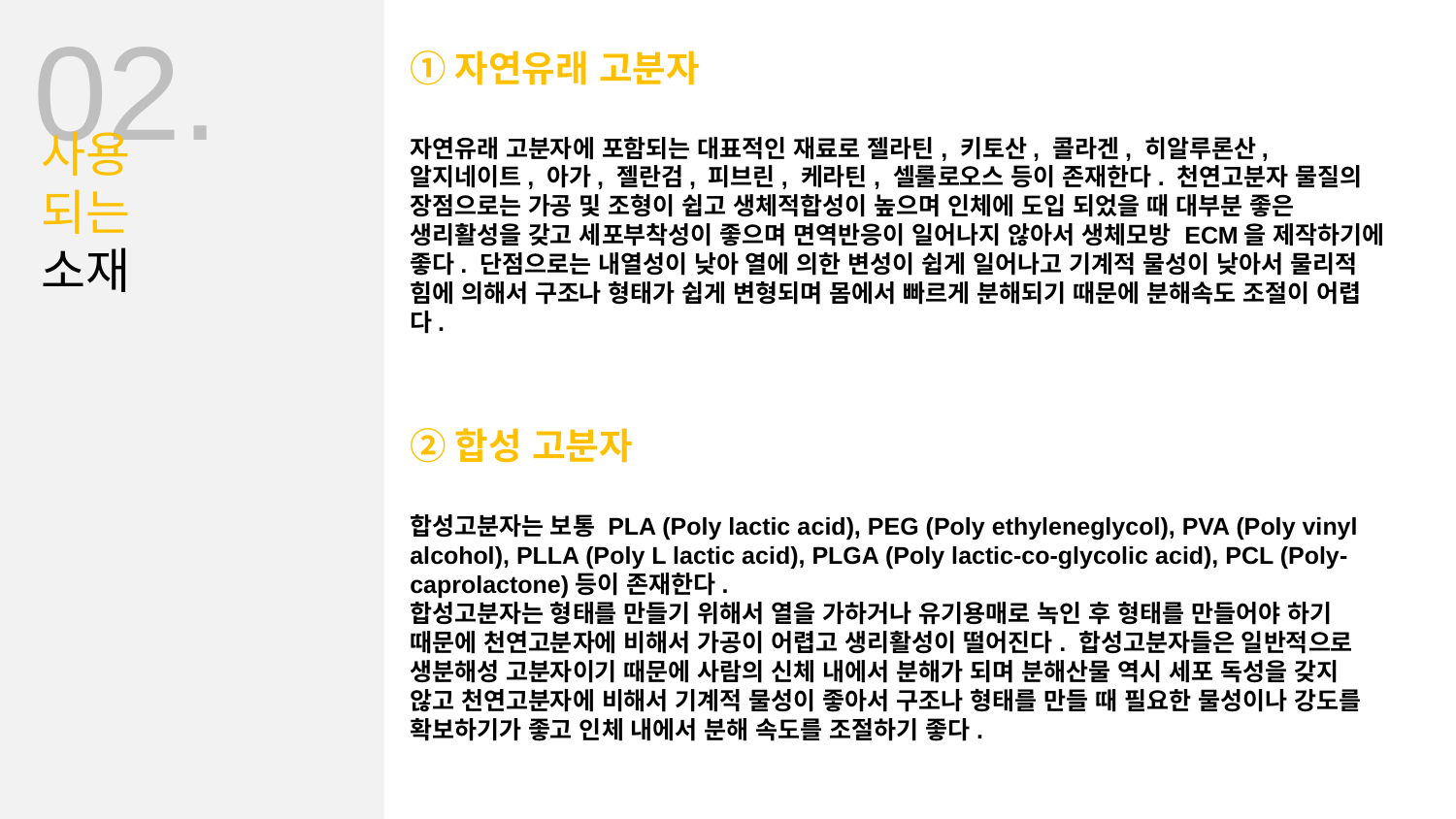

02.
①자연유래 고분자

자연유래 고분자에 포함되는 대표적인 재료로 젤라틴, 키토산, 콜라겐, 히알루론산, 알지네이트, 아가, 젤란검, 피브린, 케라틴, 셀룰로오스 등이 존재한다. 천연고분자 물질의 장점으로는 가공 및 조형이 쉽고 생체적합성이 높으며 인체에 도입 되었을 때 대부분 좋은 생리활성을 갖고 세포부착성이 좋으며 면역반응이 일어나지 않아서 생체모방 ECM을 제작하기에 좋다. 단점으로는 내열성이 낮아 열에 의한 변성이 쉽게 일어나고 기계적 물성이 낮아서 물리적 힘에 의해서 구조나 형태가 쉽게 변형되며 몸에서 빠르게 분해되기 때문에 분해속도 조절이 어렵다.

②합성 고분자

합성고분자는 보통 PLA (Poly lactic acid), PEG (Poly ethyleneglycol), PVA (Poly vinyl alcohol), PLLA (Poly L lactic acid), PLGA (Poly lactic-co-glycolic acid), PCL (Poly-caprolactone)등이 존재한다.
합성고분자는 형태를 만들기 위해서 열을 가하거나 유기용매로 녹인 후 형태를 만들어야 하기 때문에 천연고분자에 비해서 가공이 어렵고 생리활성이 떨어진다. 합성고분자들은 일반적으로 생분해성 고분자이기 때문에 사람의 신체 내에서 분해가 되며 분해산물 역시 세포 독성을 갖지 않고 천연고분자에 비해서 기계적 물성이 좋아서 구조나 형태를 만들 때 필요한 물성이나 강도를 확보하기가 좋고 인체 내에서 분해 속도를 조절하기 좋다.
사용
되는
소재